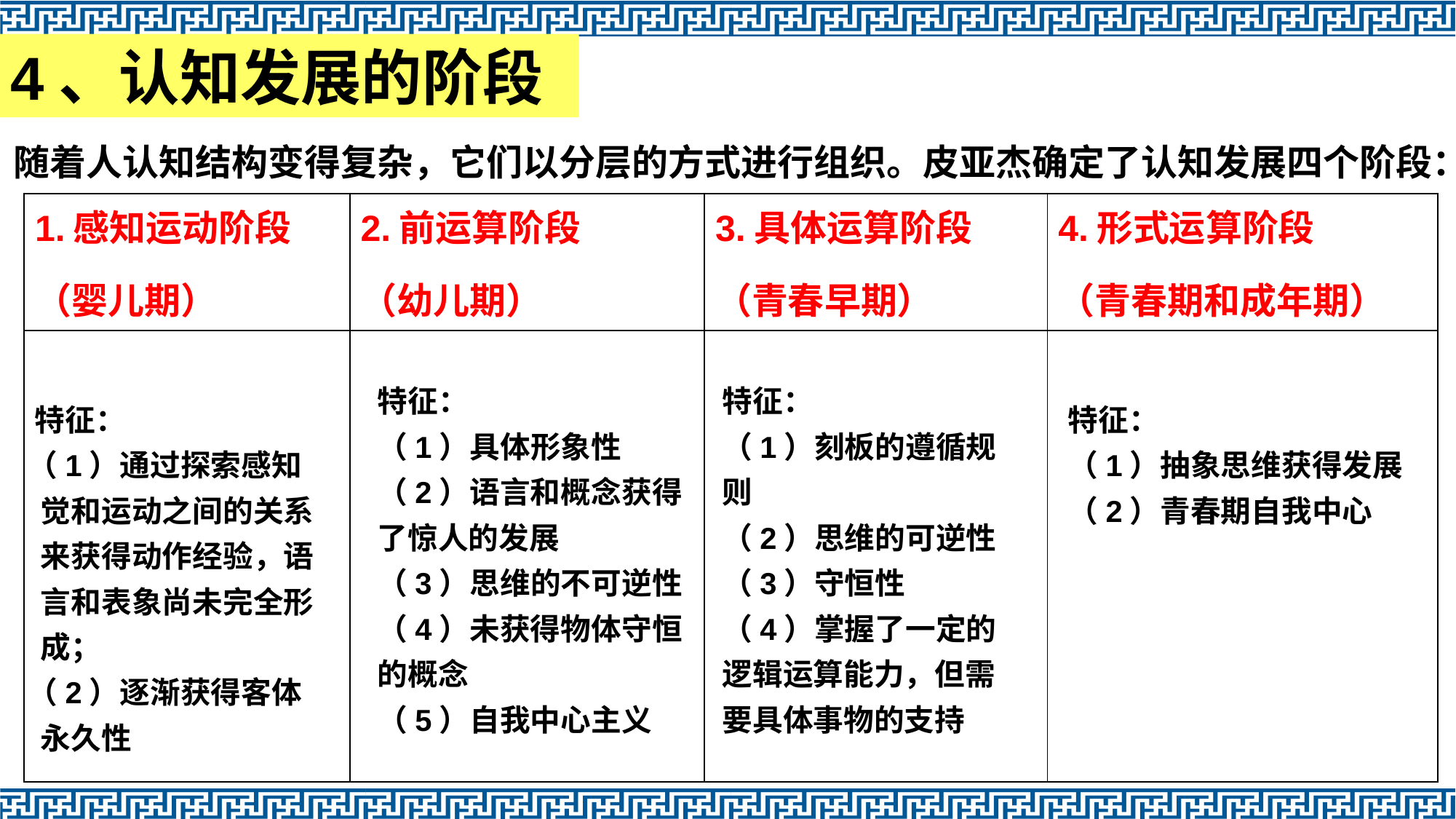

4、认知发展的阶段

随着人认知结构变得复杂，它们以分层的方式进行组织。皮亚杰确定了认知发展四个阶段：
| 1.感知运动阶段 （婴儿期） | 2.前运算阶段 （幼儿期） | 3.具体运算阶段 （青春早期） | 4.形式运算阶段 （青春期和成年期） |
| --- | --- | --- | --- |
|  |  |  |  |
特征：
（1）具体形象性
（2）语言和概念获得了惊人的发展
（3）思维的不可逆性
（4）未获得物体守恒的概念
（5）自我中心主义

特征：
（1）刻板的遵循规则
（2）思维的可逆性
（3）守恒性
（4）掌握了一定的逻辑运算能力，但需要具体事物的支持

  特征：
 （1）通过探索感知觉和运动之间的关系来获得动作经验，语言和表象尚未完全形成；
 （2）逐渐获得客体永久性

特征：
（1）抽象思维获得发展
（2）青春期自我中心